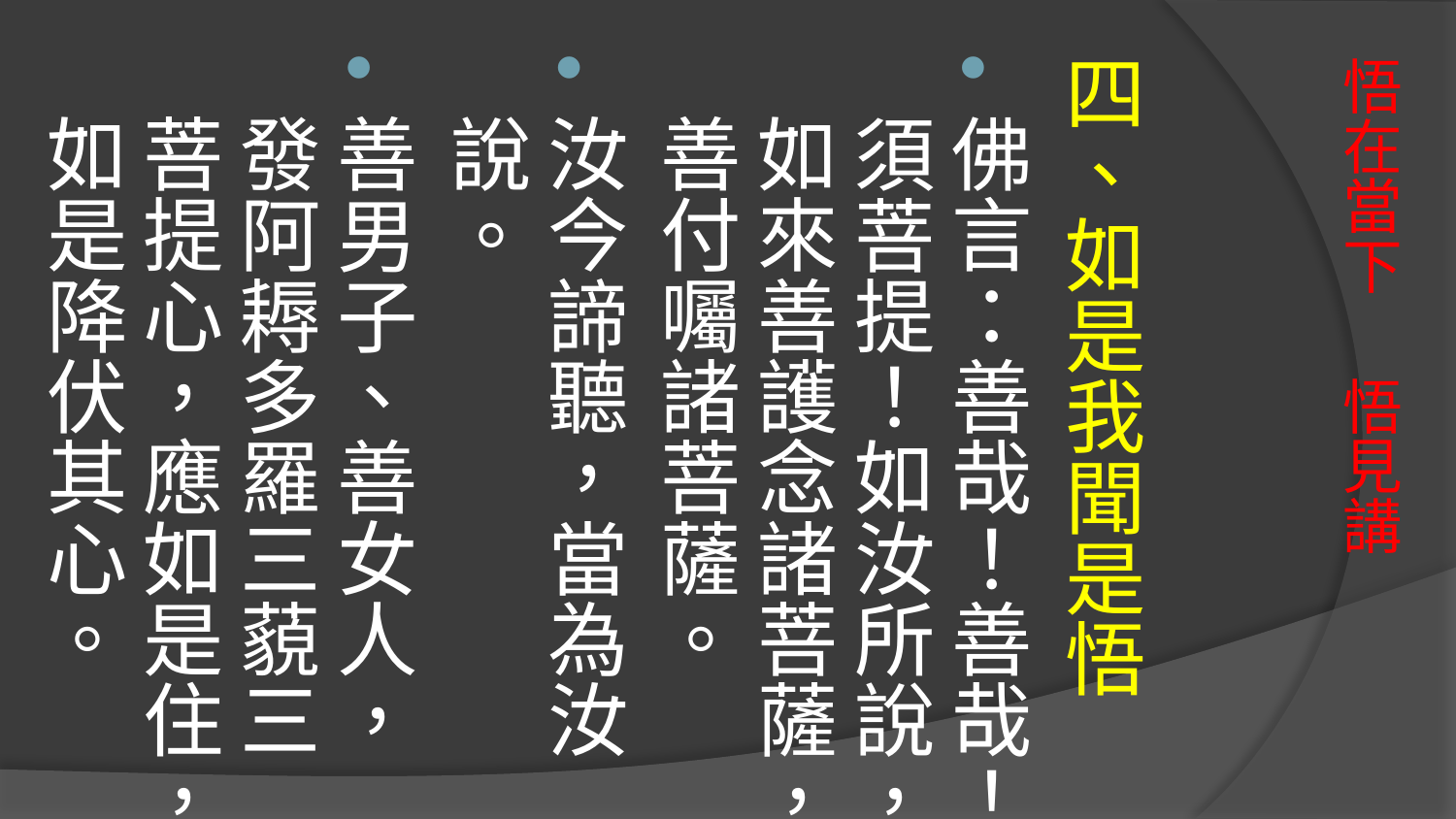

四、如是我聞是悟
佛言：善哉！善哉！須菩提！如汝所說，如來善護念諸菩薩，善付囑諸菩薩。
汝今諦聽，當為汝說。
善男子、善女人，發阿耨多羅三藐三菩提心，應如是住，如是降伏其心。
# 悟在當下      悟見講